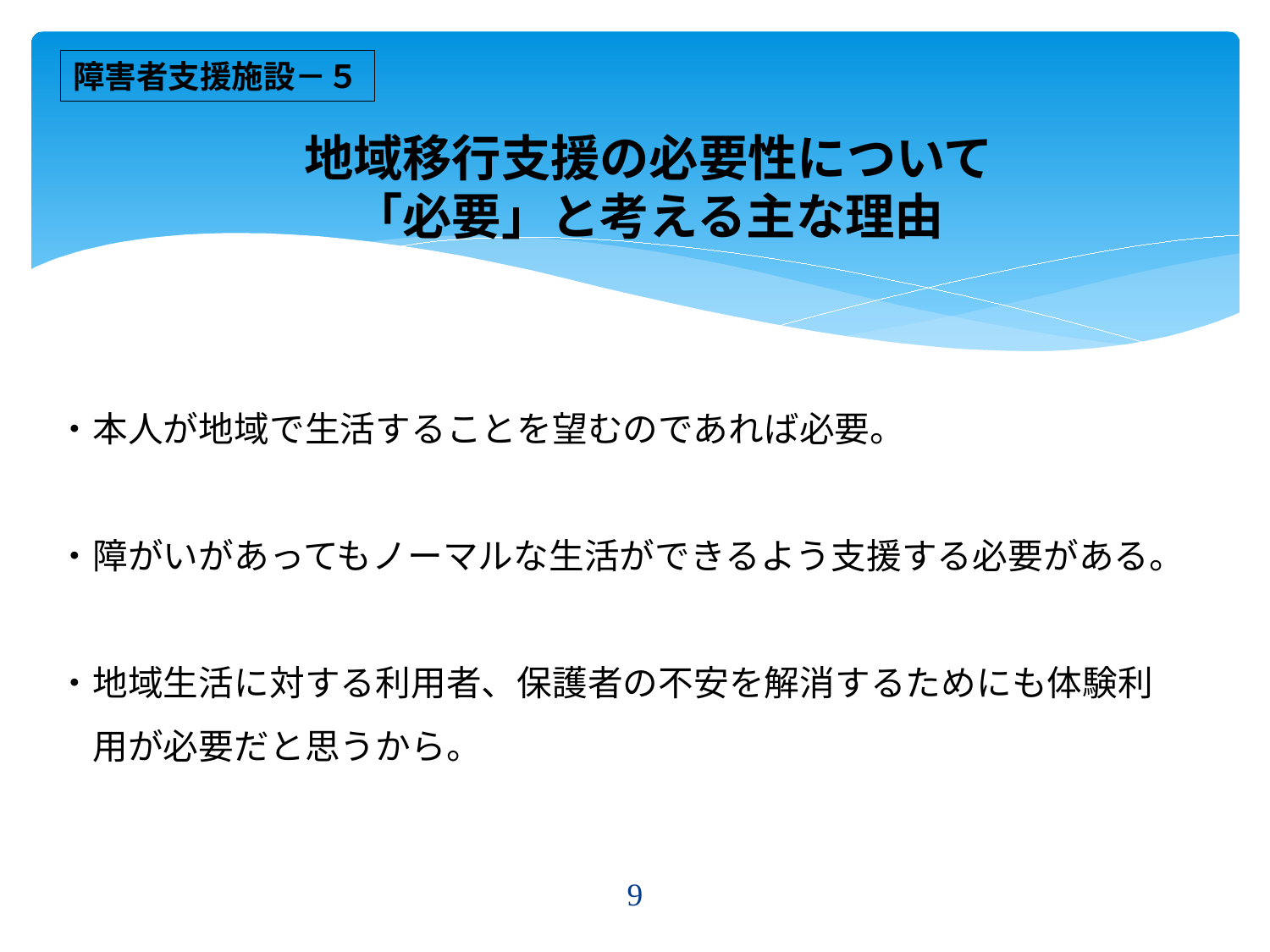

障害者支援施設－５
# 地域移行支援の必要性について 「必要」と考える主な理由
・本人が地域で生活することを望むのであれば必要。

・障がいがあってもノーマルな生活ができるよう支援する必要がある。

・地域生活に対する利用者、保護者の不安を解消するためにも体験利
　用が必要だと思うから。
9